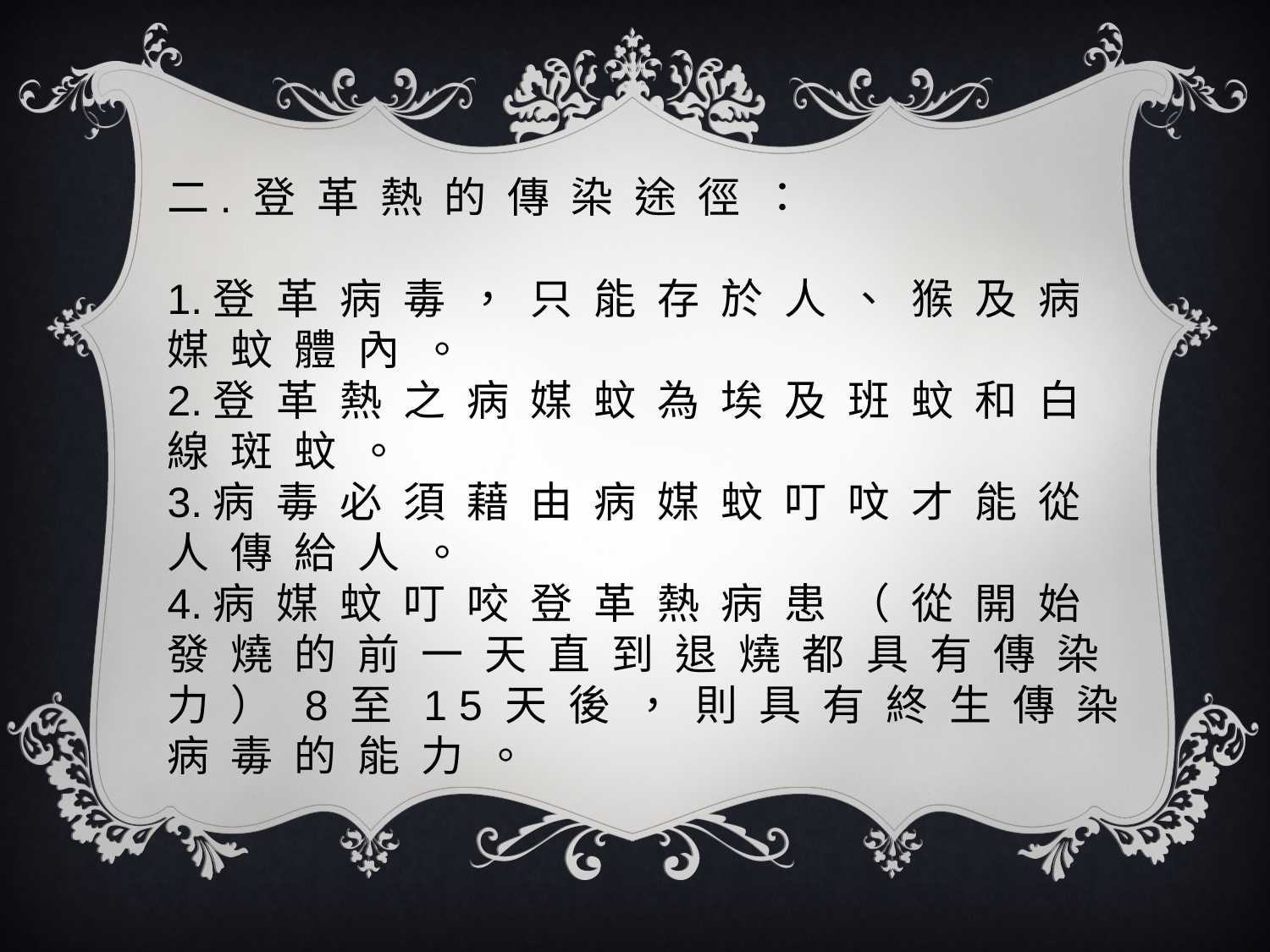

二. 登 革 熱 的 傳 染 途 徑 ：

1.登 革 病 毒 ， 只 能 存 於 人 、 猴 及 病 媒 蚊 體 內 。
2.登 革 熱 之 病 媒 蚊 為 埃 及 班 蚊 和 白 線 斑 蚊 。
3.病 毒 必 須 藉 由 病 媒 蚊 叮 呅 才 能 從 人 傳 給 人 。
4.病 媒 蚊 叮 咬 登 革 熱 病 患 （ 從 開 始 發 燒 的 前 一 天 直 到 退 燒 都 具 有 傳 染 力 ） 8 至 1 5 天 後 ， 則 具 有 終 生 傳 染 病 毒 的 能 力 。